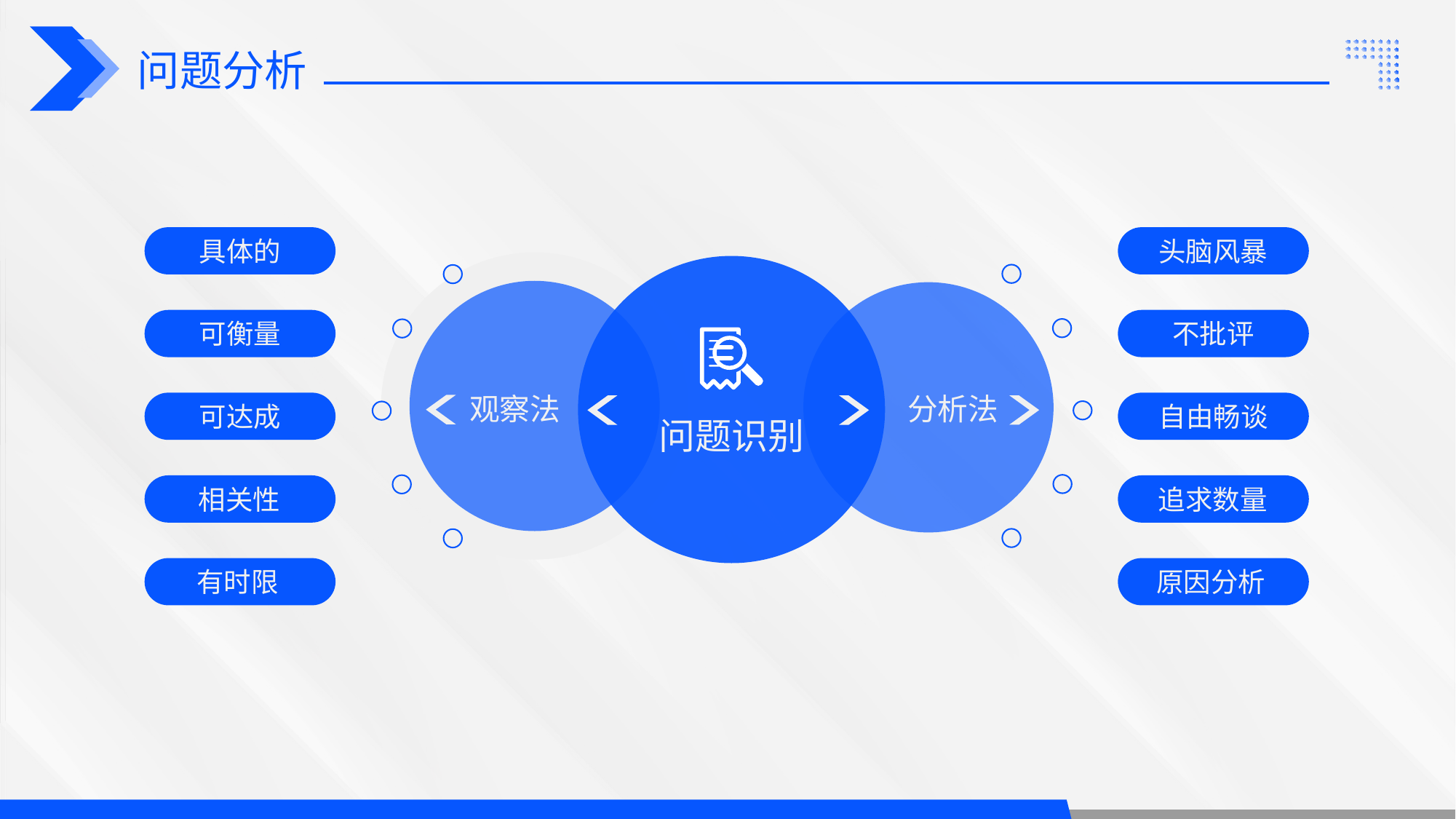

问题分析

具体的

头脑风暴

可衡量

不批评

观察法
分析法

可达成

自由畅谈

问题识别

相关性

追求数量

有时限

原因分析